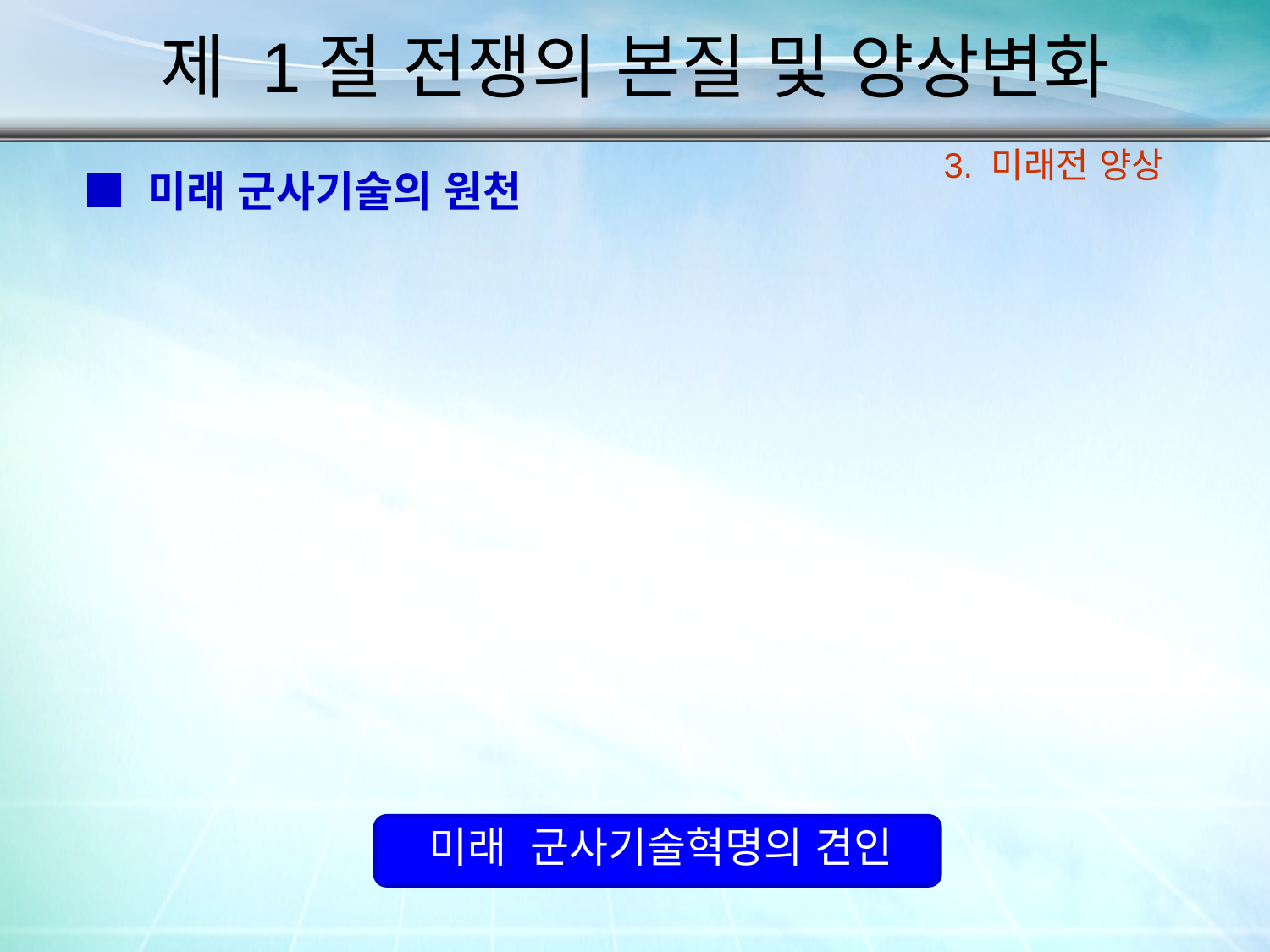

제 1절 전쟁의 본질 및 양상변화
3. 미래전 양상
■ 미래 군사기술의 원천
미래  군사기술혁명의 견인